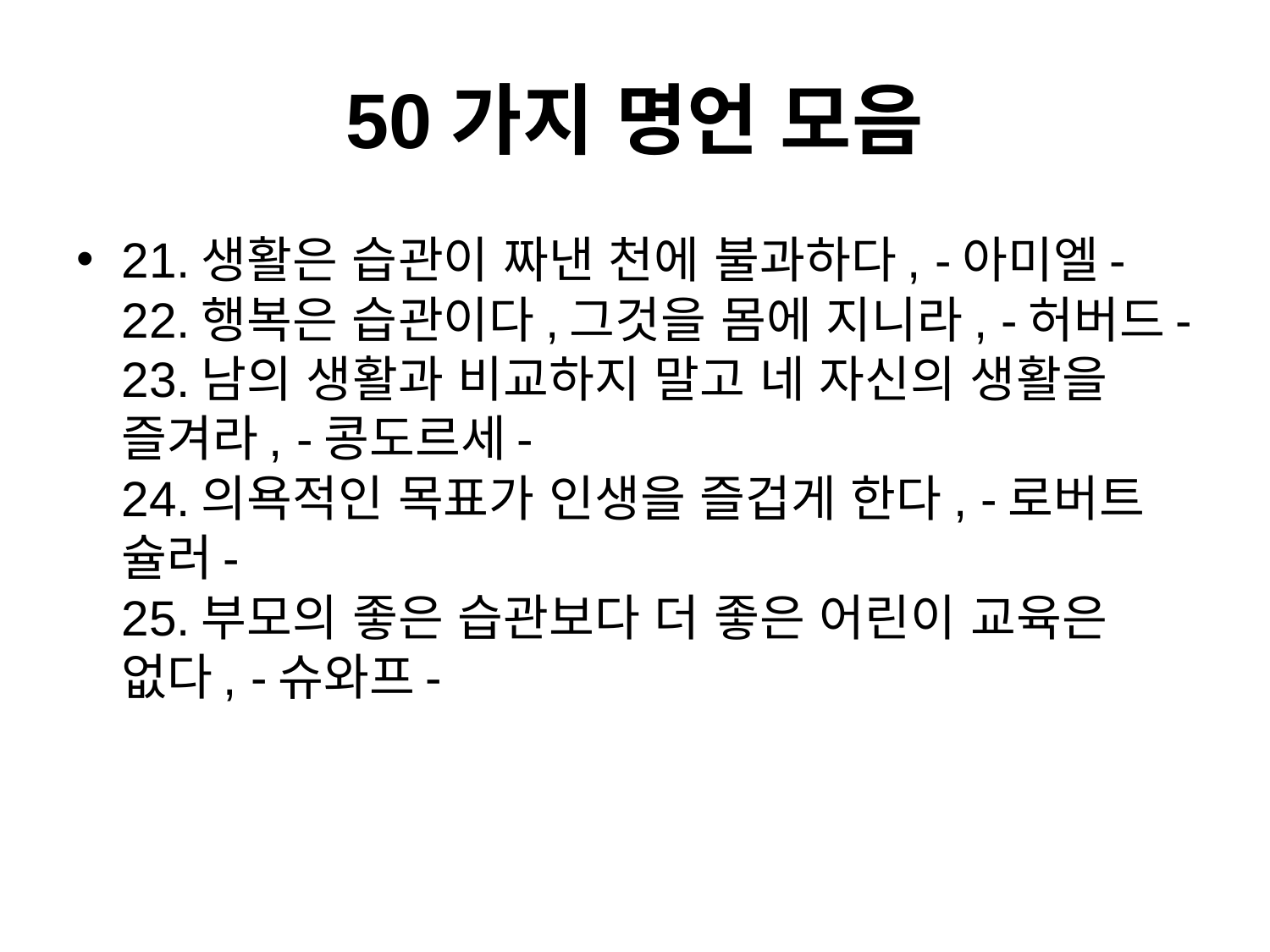

# 50가지 명언 모음
21.생활은 습관이 짜낸 천에 불과하다, -아미엘-
22.행복은 습관이다,그것을 몸에 지니라, -허버드-
23.남의 생활과 비교하지 말고 네 자신의 생활을 즐겨라, -콩도르세-
24.의욕적인 목표가 인생을 즐겁게 한다, -로버트 슐러-
25.부모의 좋은 습관보다 더 좋은 어린이 교육은 없다, -슈와프-